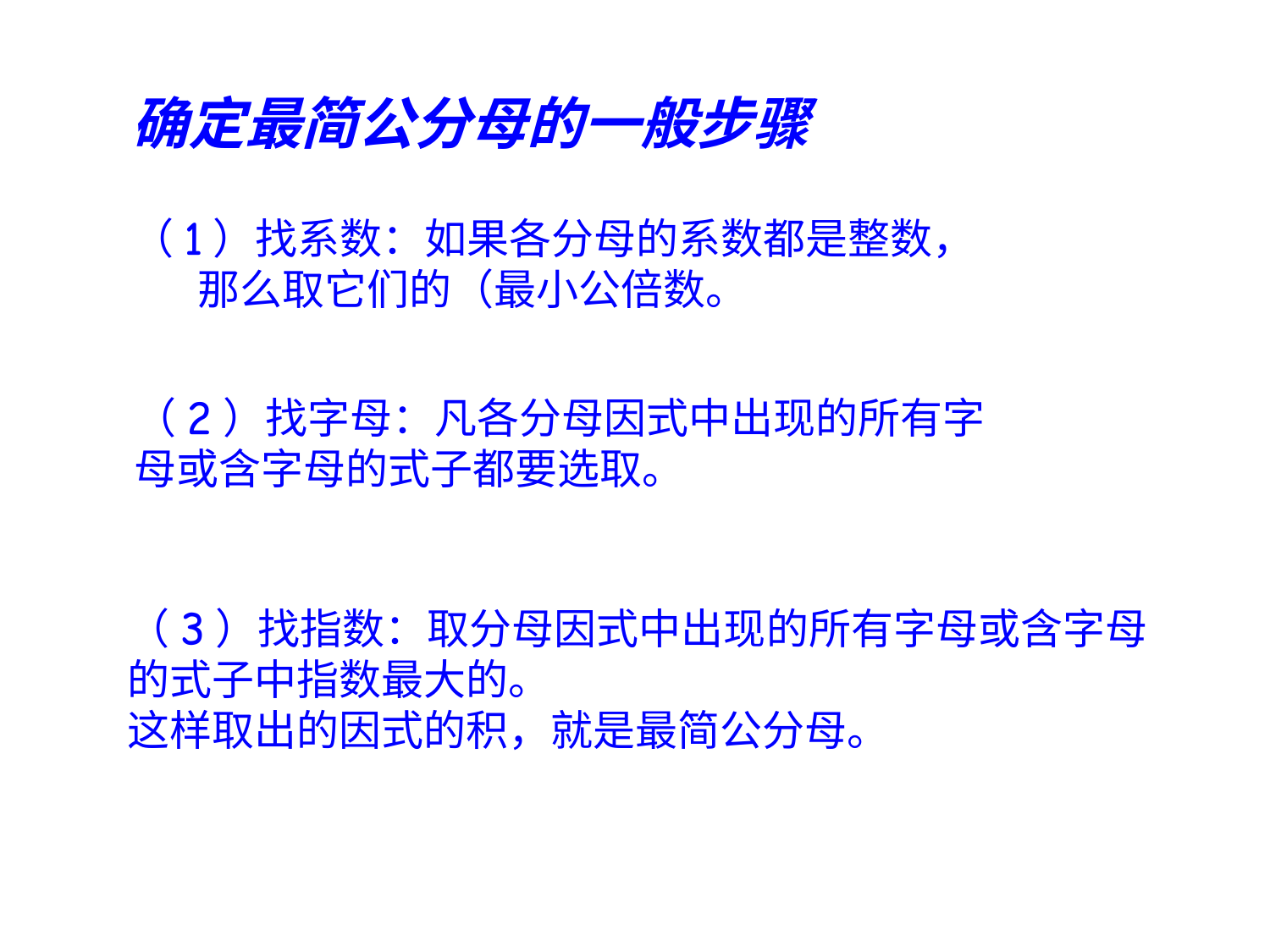

确定最简公分母的一般步骤
（1）找系数：如果各分母的系数都是整数，        那么取它们的（最小公倍数。
（2）找字母：凡各分母因式中出现的所有字母或含字母的式子都要选取。

（3）找指数：取分母因式中出现的所有字母或含字母的式子中指数最大的。
这样取出的因式的积，就是最简公分母。